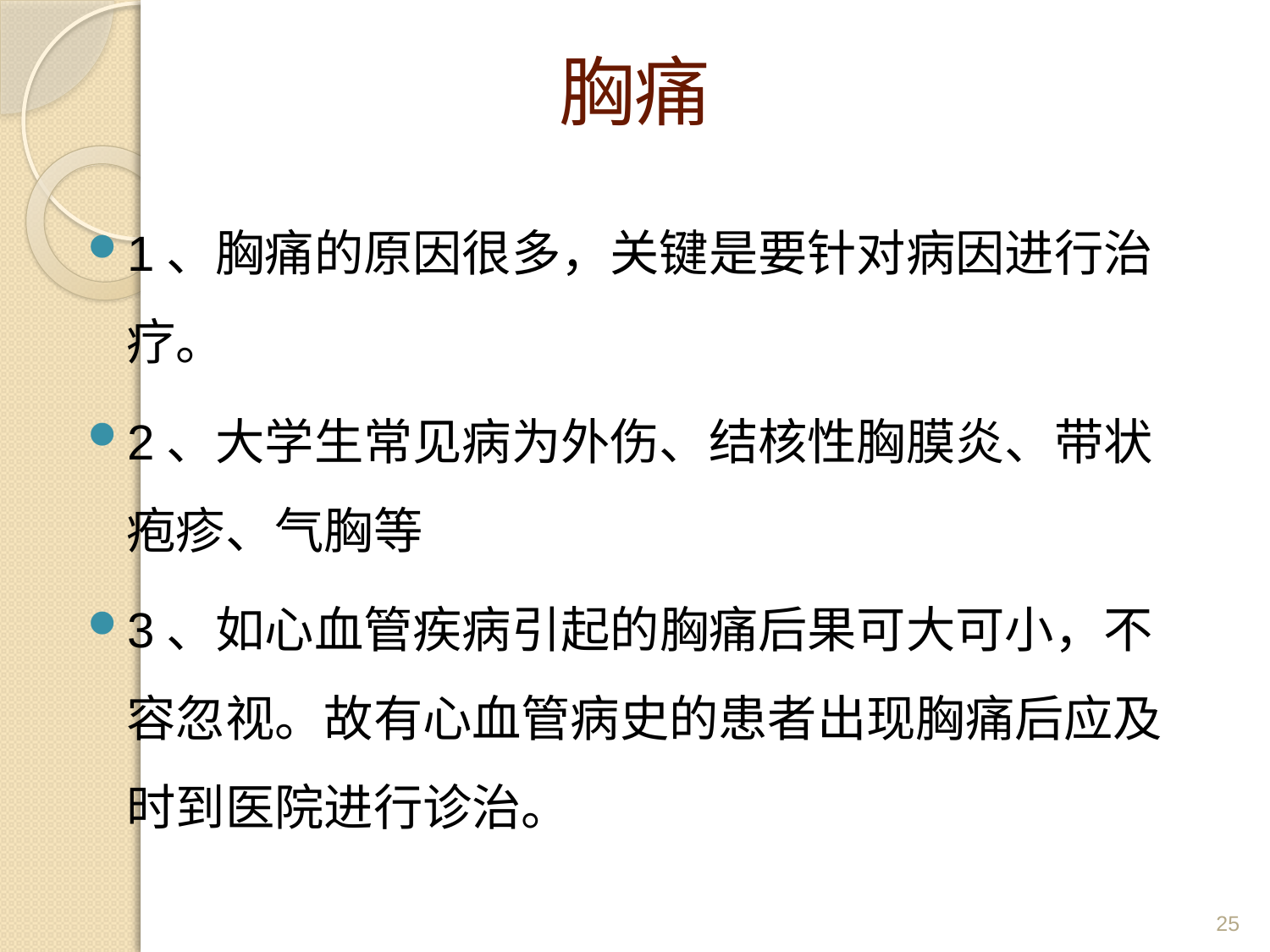

# 胸痛
1、胸痛的原因很多，关键是要针对病因进行治疗。
2、大学生常见病为外伤、结核性胸膜炎、带状疱疹、气胸等
3、如心血管疾病引起的胸痛后果可大可小，不容忽视。故有心血管病史的患者出现胸痛后应及时到医院进行诊治。
25